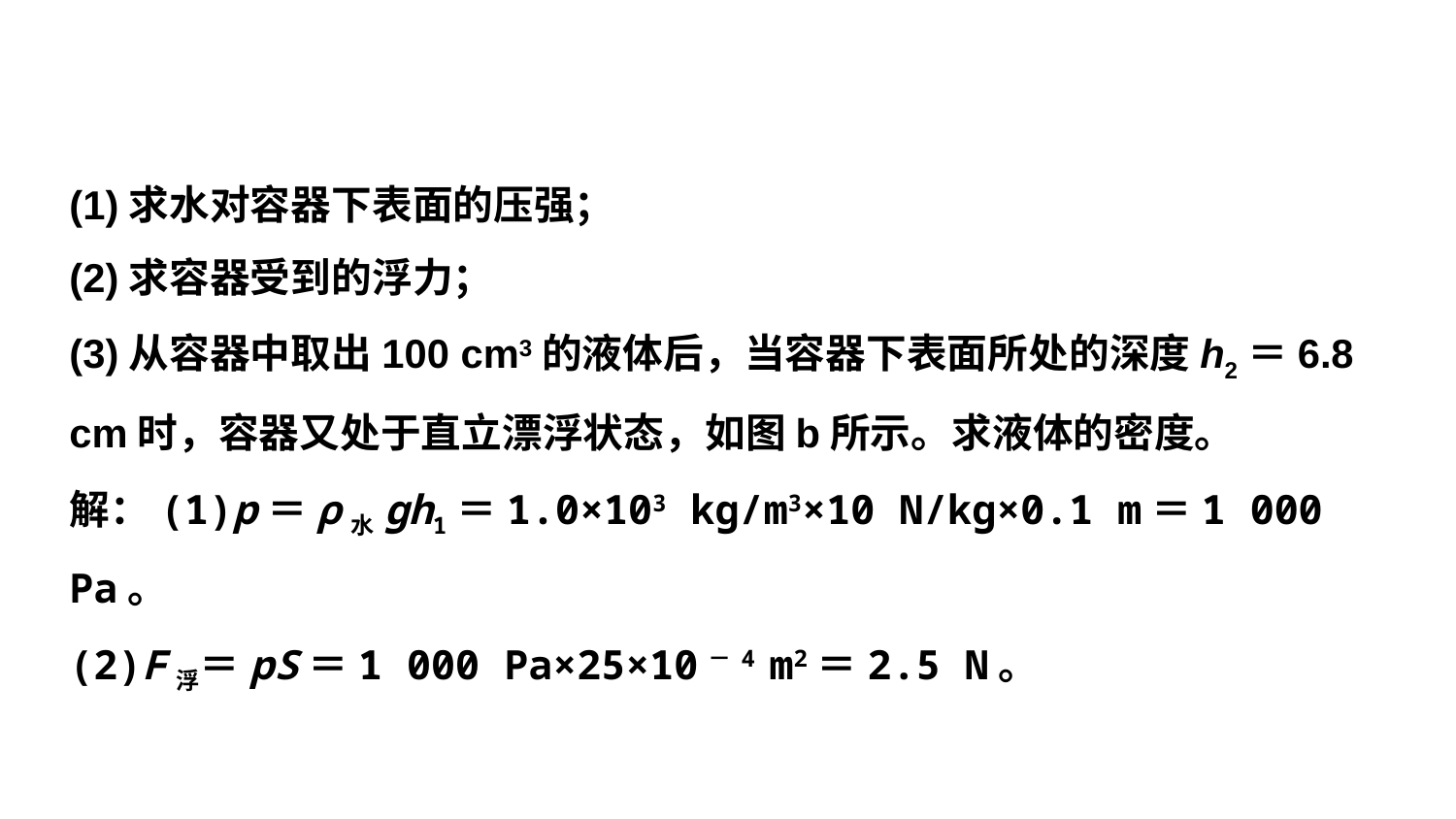

(1)求水对容器下表面的压强；
(2)求容器受到的浮力；
(3)从容器中取出100 cm3的液体后，当容器下表面所处的深度h2＝6.8 cm时，容器又处于直立漂浮状态，如图b所示。求液体的密度。
解：(1)p＝ρ水gh1＝1.0×103 kg/m3×10 N/kg×0.1 m＝1 000 Pa。
(2)F浮＝pS＝1 000 Pa×25×10－4 m2＝2.5 N。